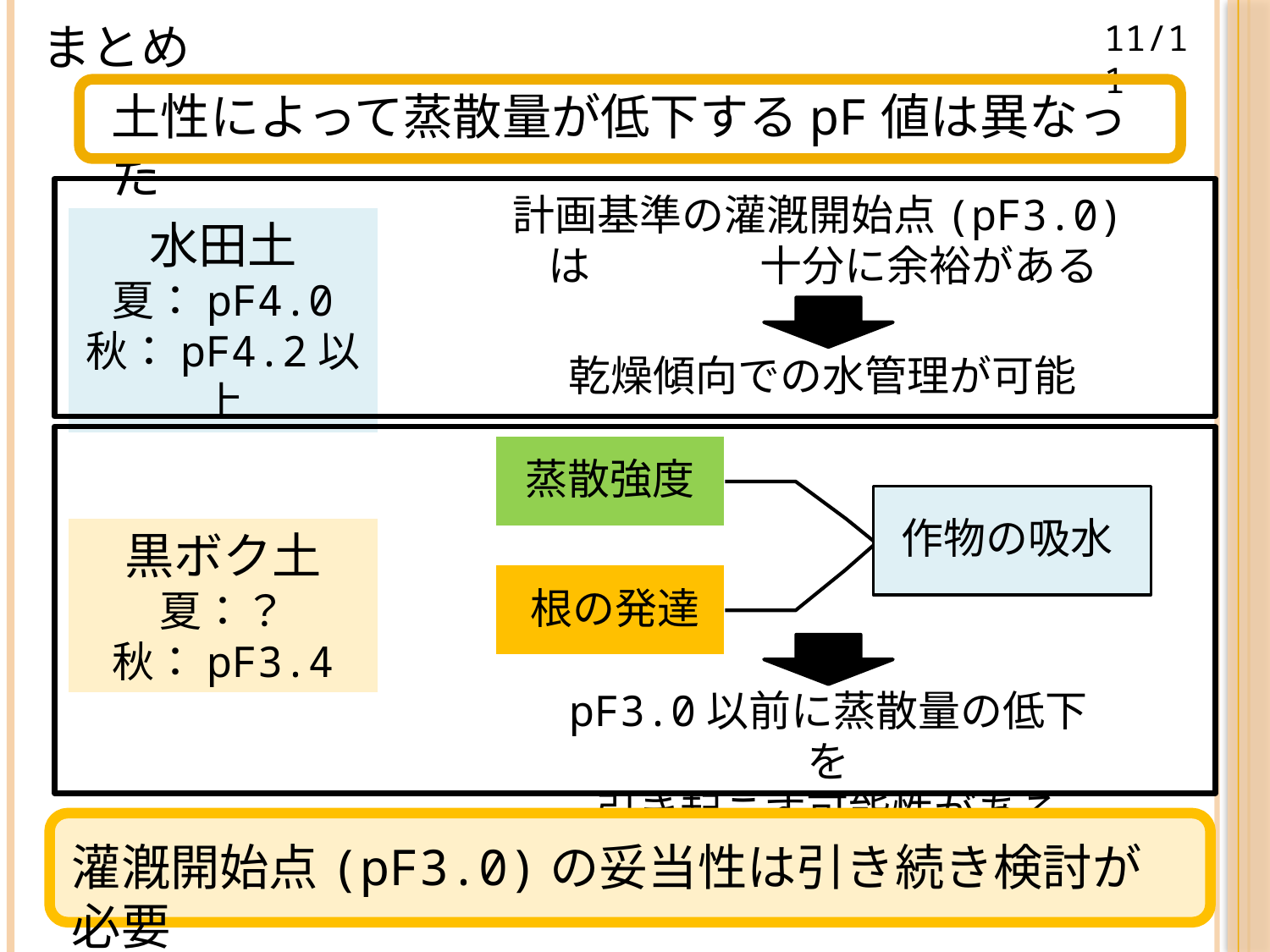

まとめ
11/11

土性によって蒸散量が低下するpF値は異なった

計画基準の灌漑開始点(pF3.0)は　　　　十分に余裕がある
水田土
夏：pF4.0
秋：pF4.2以上

乾燥傾向での水管理が可能

蒸散強度

作物の吸水

根の発達
黒ボク土
夏：？
秋：pF3.4

pF3.0以前に蒸散量の低下を
引き起こす可能性がある

灌漑開始点(pF3.0)の妥当性は引き続き検討が必要